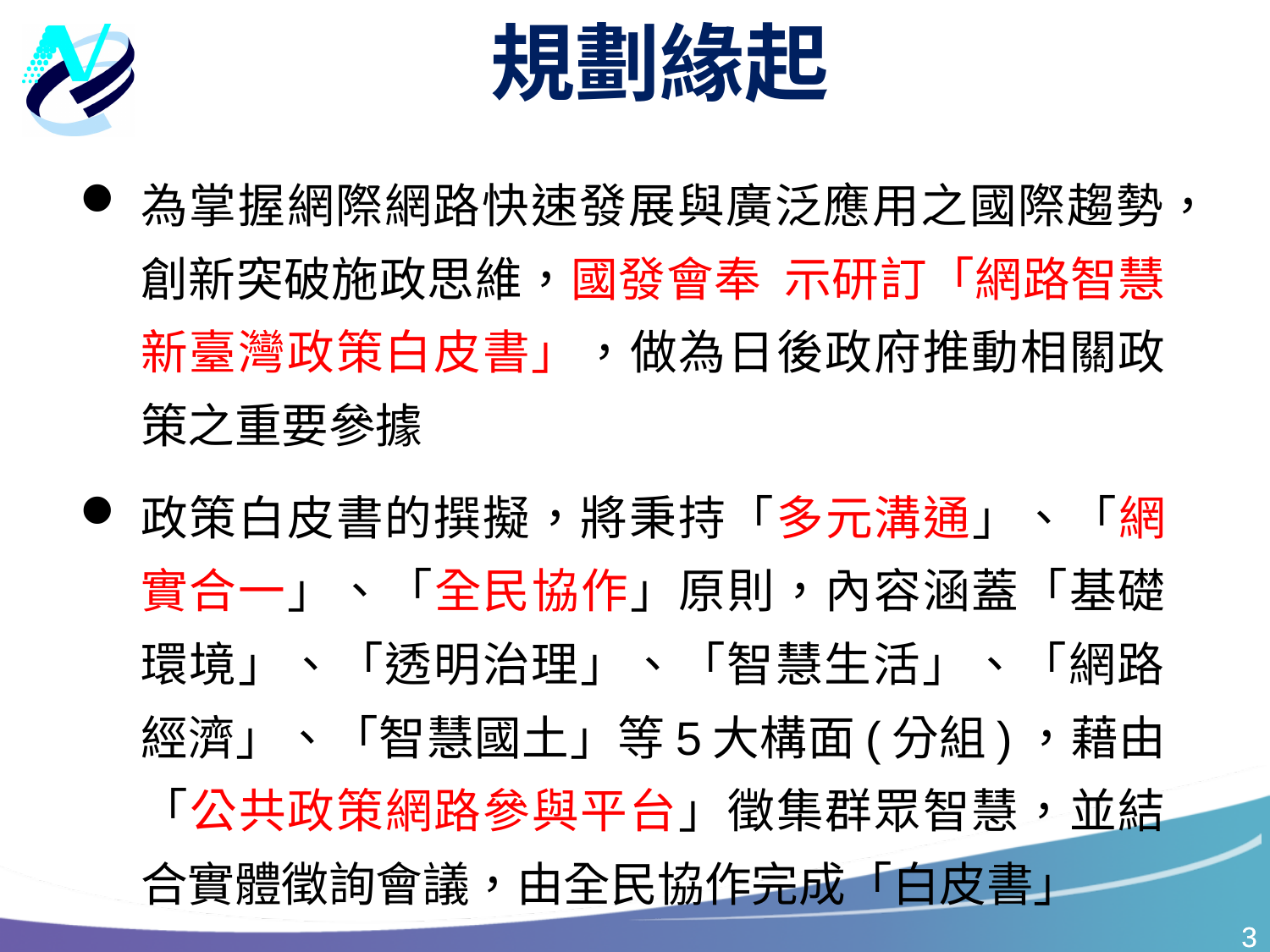

# 規劃緣起
為掌握網際網路快速發展與廣泛應用之國際趨勢，創新突破施政思維，國發會奉  示研訂「網路智慧新臺灣政策白皮書」，做為日後政府推動相關政策之重要參據
政策白皮書的撰擬，將秉持「多元溝通」、「網實合一」、「全民協作」原則，內容涵蓋「基礎環境」、「透明治理」、「智慧生活」、「網路經濟」、「智慧國土」等5大構面(分組)，藉由「公共政策網路參與平台」徵集群眾智慧，並結合實體徵詢會議，由全民協作完成「白皮書」